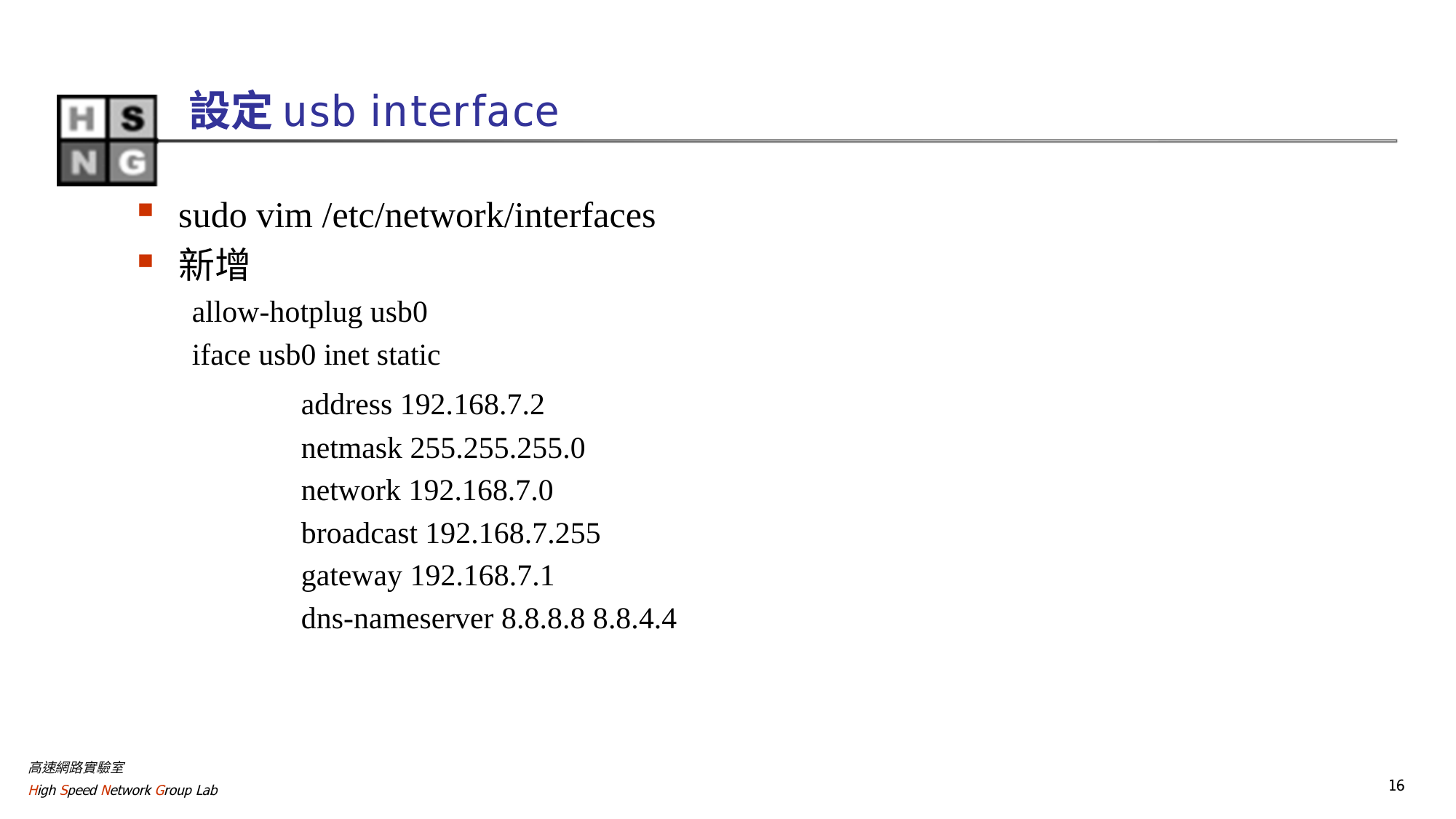

# 設定usb interface
sudo vim /etc/network/interfaces
新增
allow-hotplug usb0
iface usb0 inet static
	address 192.168.7.2
	netmask 255.255.255.0
	network 192.168.7.0
	broadcast 192.168.7.255
	gateway 192.168.7.1
	dns-nameserver 8.8.8.8 8.8.4.4